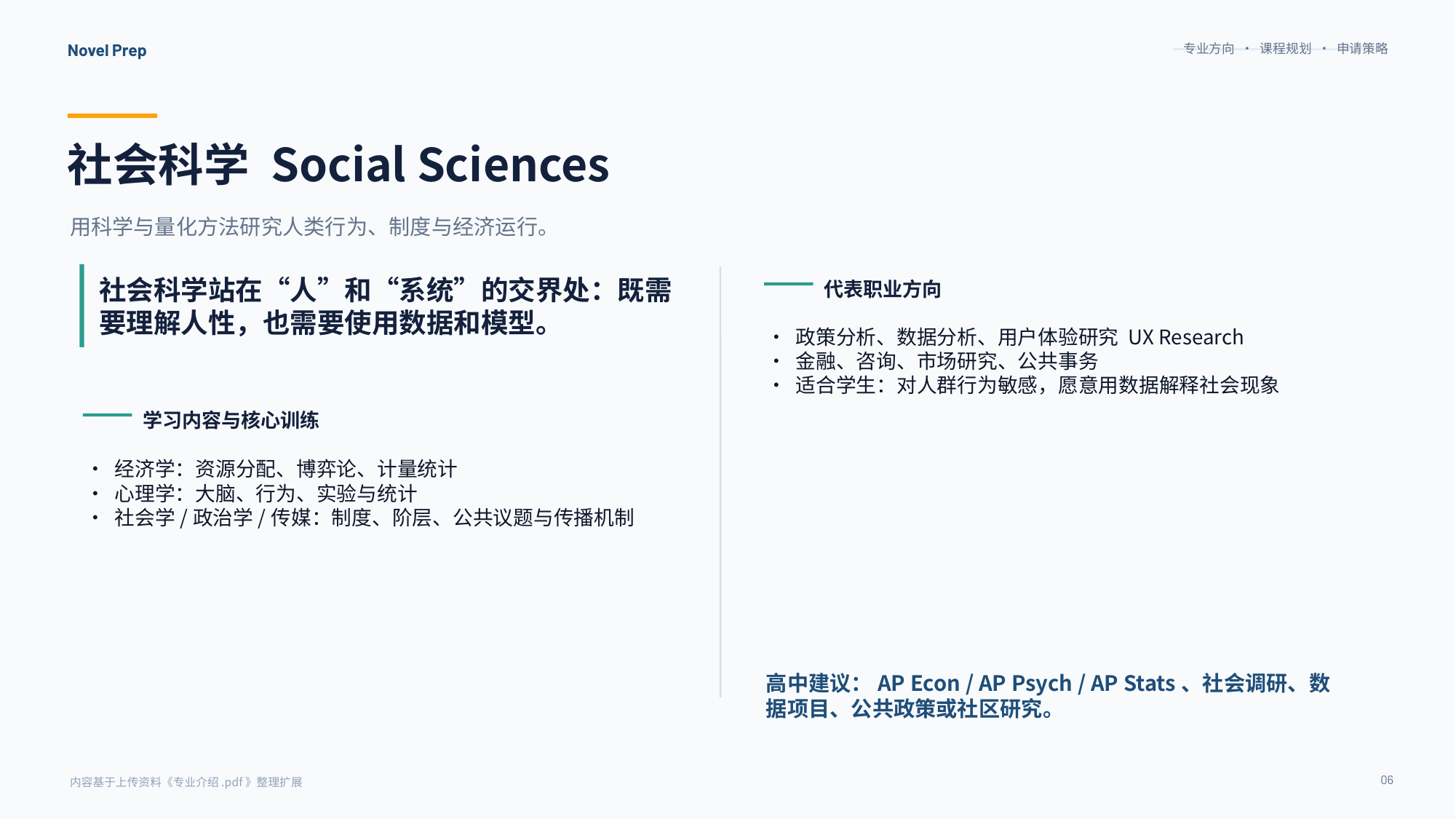

专业方向 · 课程规划 · 申请策略
Novel Prep

社会科学 Social Sciences
用科学与量化方法研究人类行为、制度与经济运行。

社会科学站在“人”和“系统”的交界处：既需要理解人性，也需要使用数据和模型。

代表职业方向

• 政策分析、数据分析、用户体验研究 UX Research
• 金融、咨询、市场研究、公共事务
• 适合学生：对人群行为敏感，愿意用数据解释社会现象
学习内容与核心训练

• 经济学：资源分配、博弈论、计量统计
• 心理学：大脑、行为、实验与统计
• 社会学/政治学/传媒：制度、阶层、公共议题与传播机制
高中建议：AP Econ / AP Psych / AP Stats、社会调研、数据项目、公共政策或社区研究。
06
内容基于上传资料《专业介绍.pdf》整理扩展